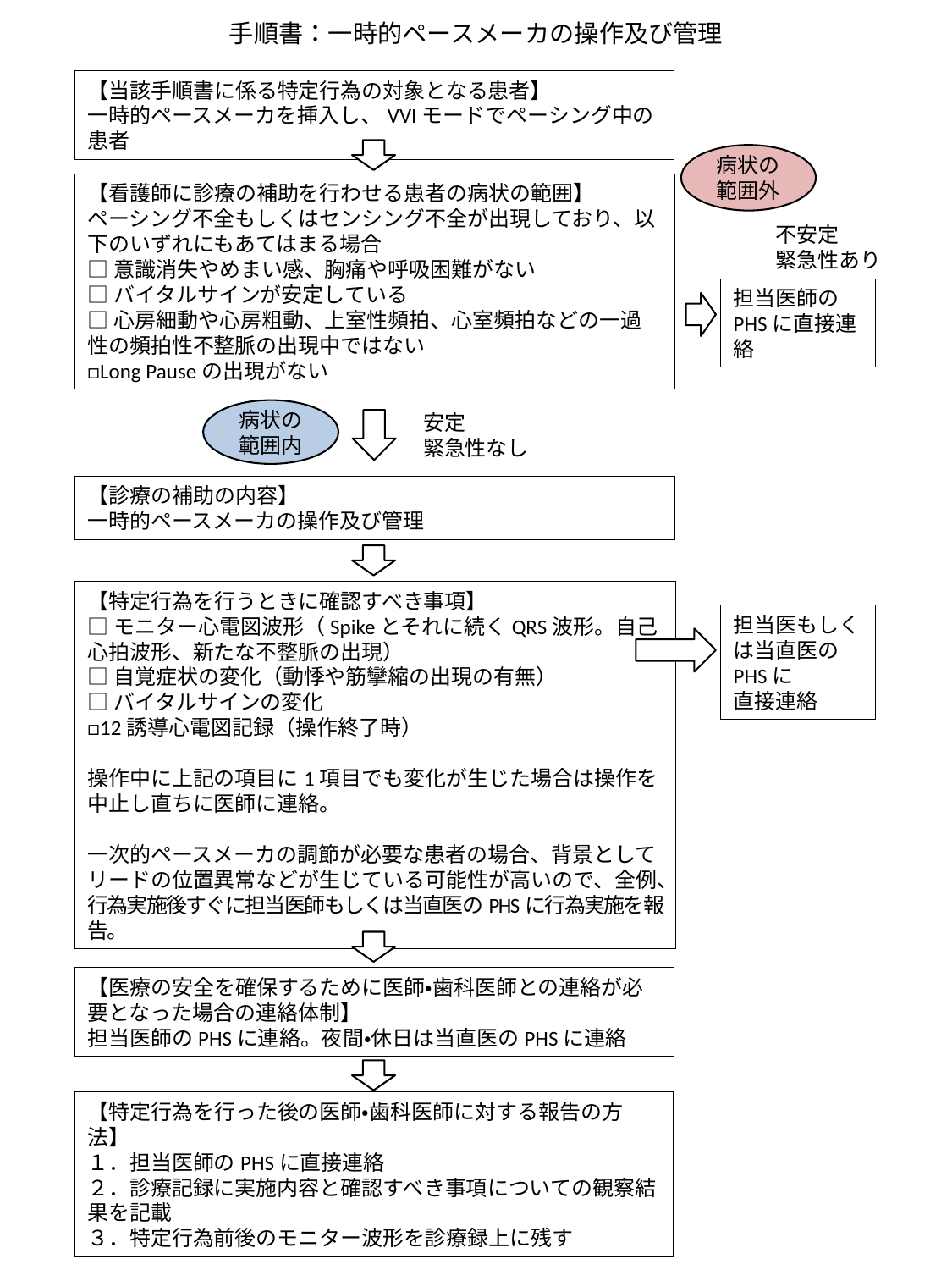

手順書：一時的ペースメーカの操作及び管理
【当該手順書に係る特定行為の対象となる患者】
一時的ペースメーカを挿入し、VVIモードでペーシング中の患者

病状の
範囲外
【看護師に診療の補助を行わせる患者の病状の範囲】
ペーシング不全もしくはセンシング不全が出現しており、以下のいずれにもあてはまる場合
□意識消失やめまい感、胸痛や呼吸困難がない
□バイタルサインが安定している
□心房細動や心房粗動、上室性頻拍、心室頻拍などの一過性の頻拍性不整脈の出現中ではない
□Long Pauseの出現がない
不安定
緊急性あり
担当医師の
PHSに直接連絡

病状の
範囲内
安定
緊急性なし

【診療の補助の内容】
一時的ペースメーカの操作及び管理

【特定行為を行うときに確認すべき事項】
□モニター心電図波形（Spikeとそれに続くQRS波形。自己心拍波形、新たな不整脈の出現）
□自覚症状の変化（動悸や筋攣縮の出現の有無）
□バイタルサインの変化
□12誘導心電図記録（操作終了時）

操作中に上記の項目に1項目でも変化が生じた場合は操作を中止し直ちに医師に連絡。

一次的ペースメーカの調節が必要な患者の場合、背景としてリードの位置異常などが生じている可能性が高いので、全例、行為実施後すぐに担当医師もしくは当直医のPHSに行為実施を報告。
担当医もしくは当直医のPHSに
直接連絡

【医療の安全を確保するために医師・歯科医師との連絡が必要となった場合の連絡体制】
担当医師のPHSに連絡。夜間・休日は当直医のPHSに連絡

【特定行為を行った後の医師・歯科医師に対する報告の方法】
１．担当医師のPHSに直接連絡
２．診療記録に実施内容と確認すべき事項についての観察結果を記載
３．特定行為前後のモニター波形を診療録上に残す